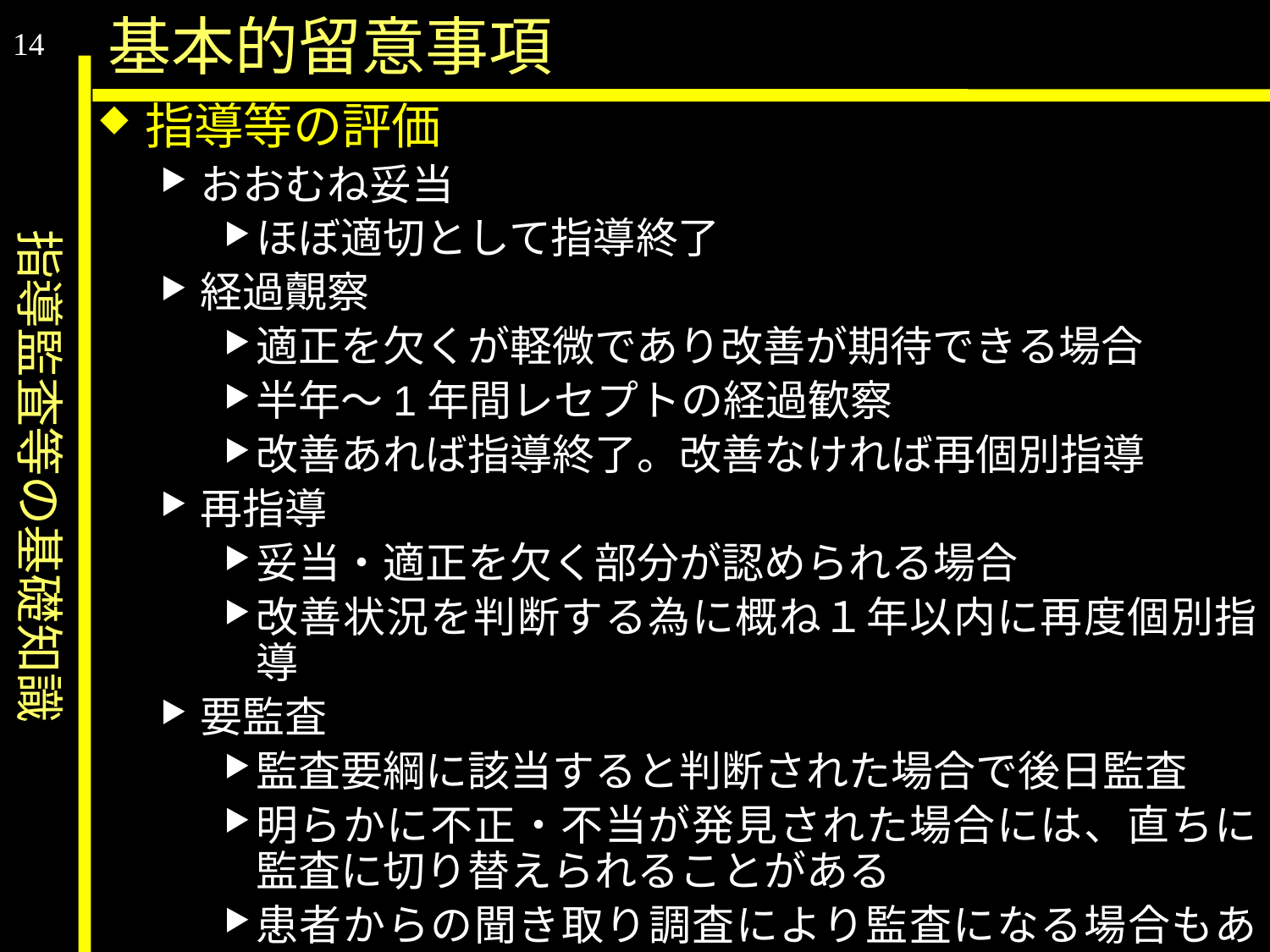

指導監査等の基礎知識
基本的留意事項
14

指導等の評価
おおむね妥当
ほぼ適切として指導終了
経過覿察
適正を欠くが軽微であり改善が期待できる場合
半年～1年間レセプトの経過歓察
改善あれば指導終了。改善なければ再個別指導
再指導
妥当・適正を欠く部分が認められる場合
改善状況を判断する為に概ね１年以内に再度個別指導
要監査
監査要綱に該当すると判断された場合で後日監査
明らかに不正・不当が発見された場合には、直ちに監査に切り替えられることがある
患者からの聞き取り調査により監査になる場合もある